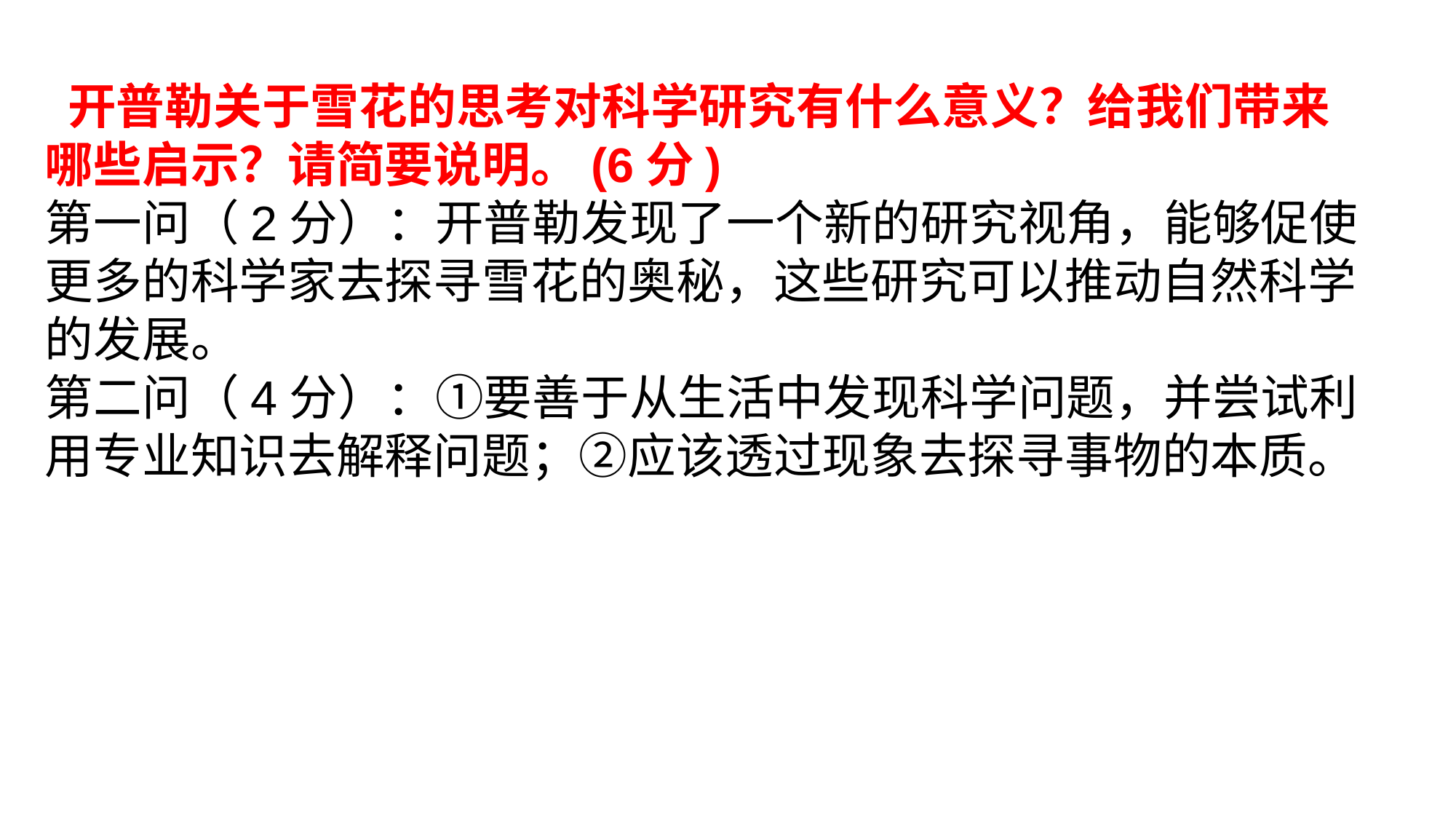

开普勒关于雪花的思考对科学研究有什么意义？给我们带来哪些启示？请简要说明。(6分)
第一问（2分）：开普勒发现了一个新的研究视角，能够促使更多的科学家去探寻雪花的奥秘，这些研究可以推动自然科学的发展。
第二问（4分）：①要善于从生活中发现科学问题，并尝试利用专业知识去解释问题；②应该透过现象去探寻事物的本质。